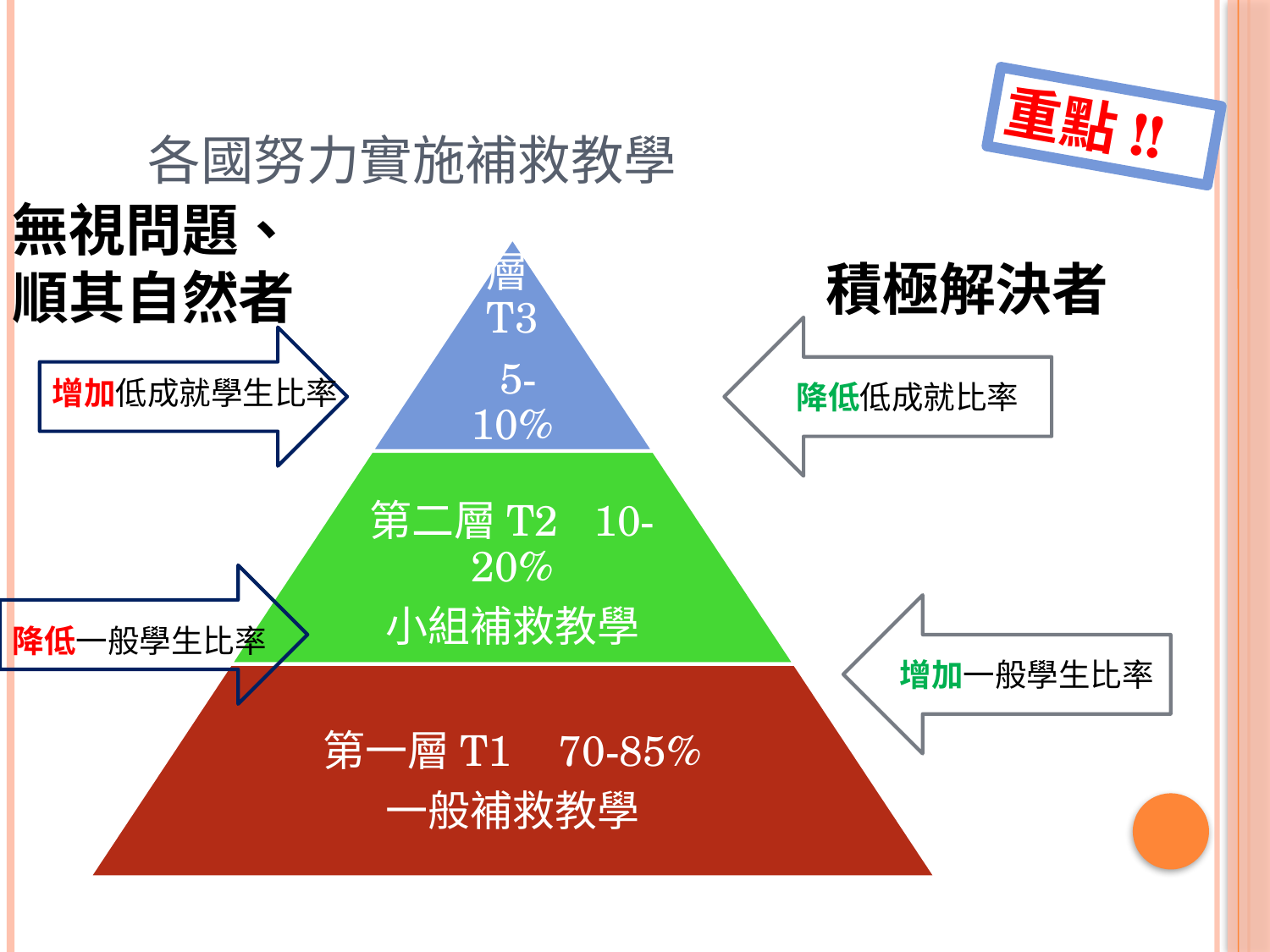

# 各國努力實施補救教學
重點!!
無視問題、順其自然者
第三層T3
 5-10%
特殊教育
第二層T2   10-20%
小組補救教學
第一層T1    70-85%
一般補救教學
積極解決者
降低低成就比率

增加低成就學生比率

增加一般學生比率
降低一般學生比率